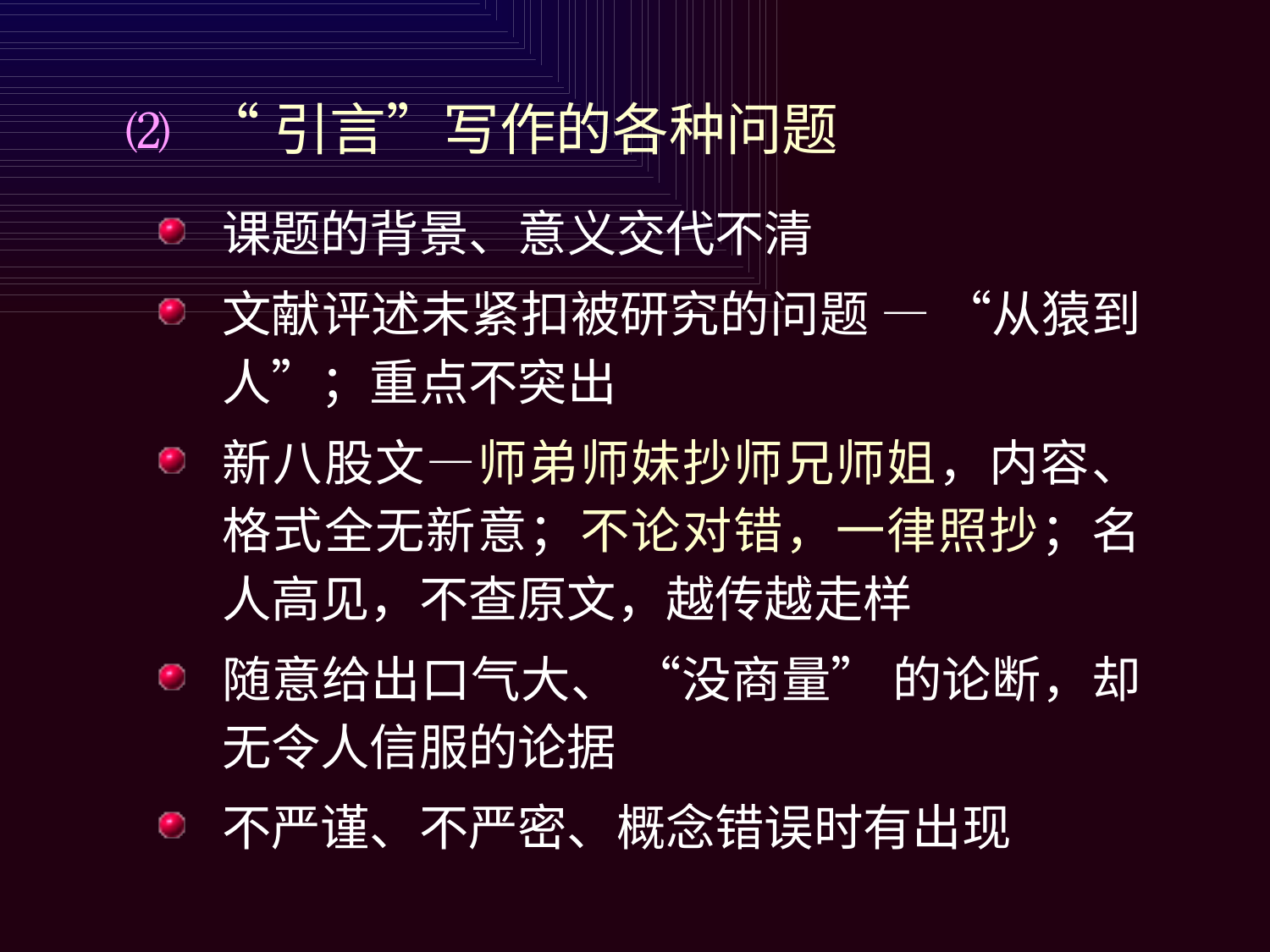

“引言”写作的各种问题
课题的背景、意义交代不清
文献评述未紧扣被研究的问题 — “从猿到人”；重点不突出
新八股文—师弟师妹抄师兄师姐，内容、格式全无新意；不论对错，一律照抄；名人高见，不查原文，越传越走样
随意给出口气大、 “没商量” 的论断，却无令人信服的论据
不严谨、不严密、概念错误时有出现